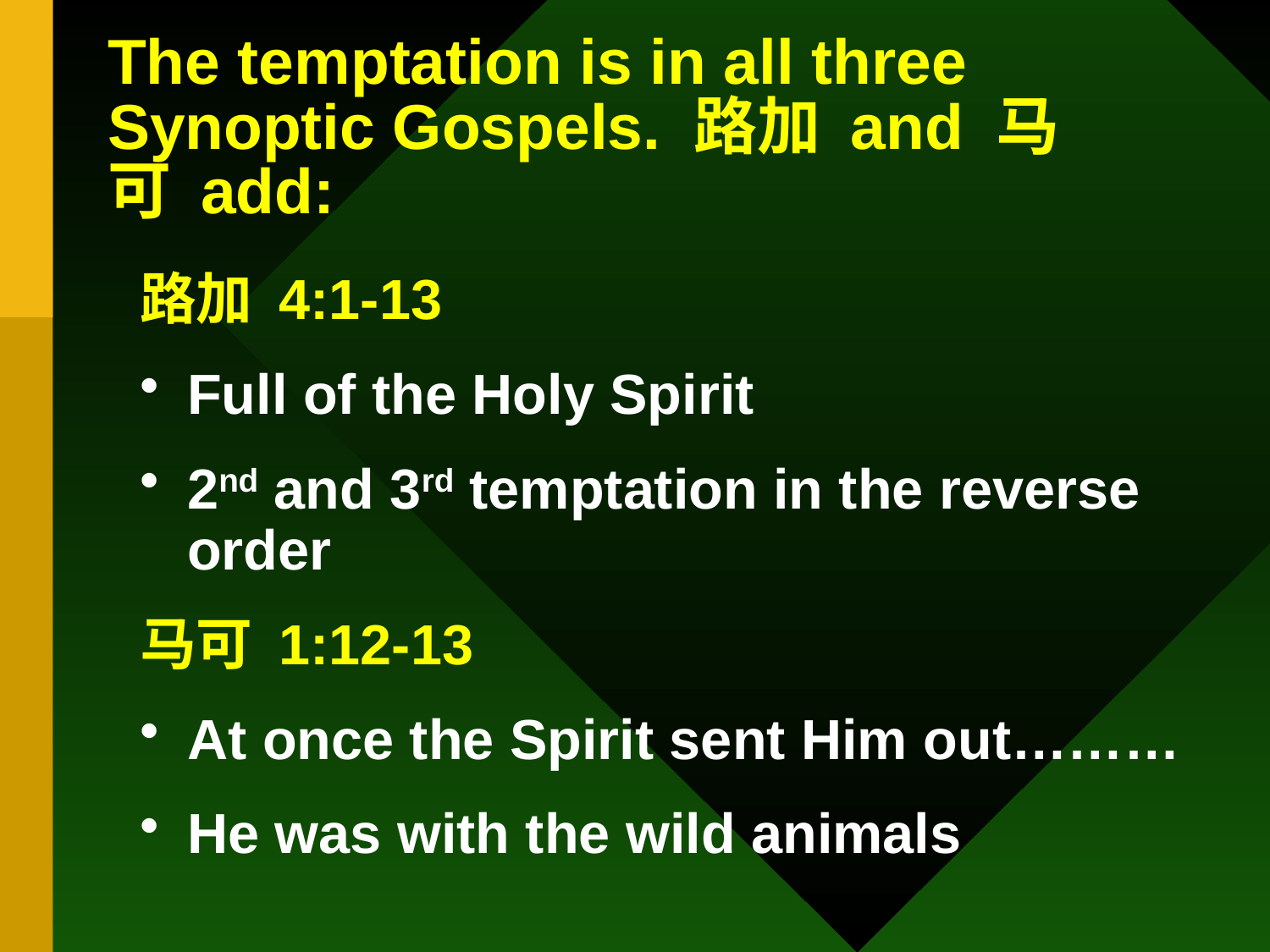

# The temptation is in all three Synoptic Gospels. 路加 and 马可 add:
路加 4:1-13
Full of the Holy Spirit
2nd and 3rd temptation in the reverse order
马可 1:12-13
At once the Spirit sent Him out………
He was with the wild animals